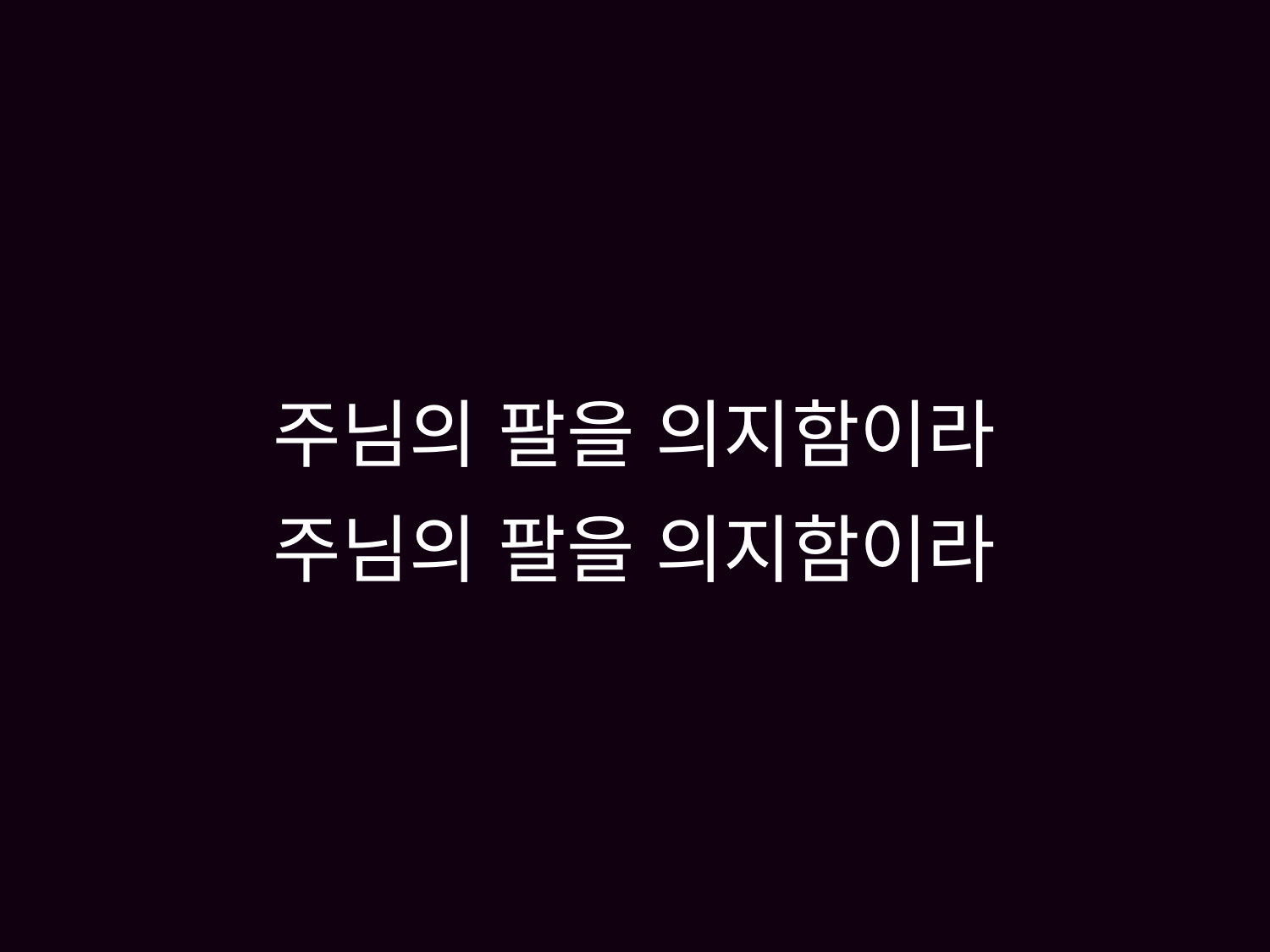

# 주님의 팔을 의지함이라 주님의 팔을 의지함이라